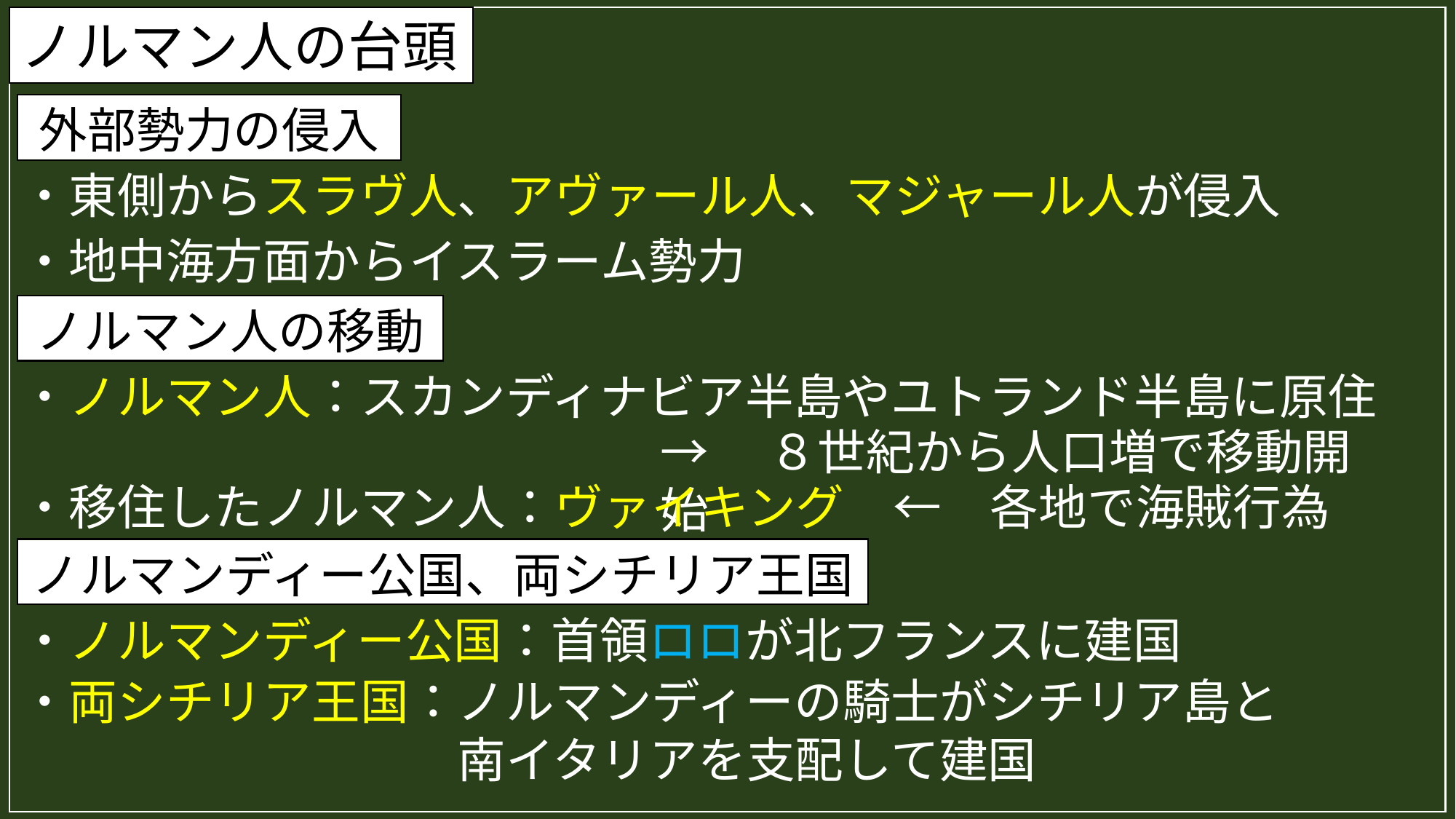

ノルマン人の台頭
外部勢力の侵入
・東側からスラヴ人、アヴァール人、マジャール人が侵入
・地中海方面からイスラーム勢力
ノルマン人の移動
・ノルマン人：スカンディナビア半島やユトランド半島に原住
→　８世紀から人口増で移動開始
・移住したノルマン人：ヴァイキング　←　各地で海賊行為
ノルマンディー公国、両シチリア王国
・ノルマンディー公国：首領ロロが北フランスに建国
・両シチリア王国：ノルマンディーの騎士がシチリア島と
　　　　　　　　　南イタリアを支配して建国